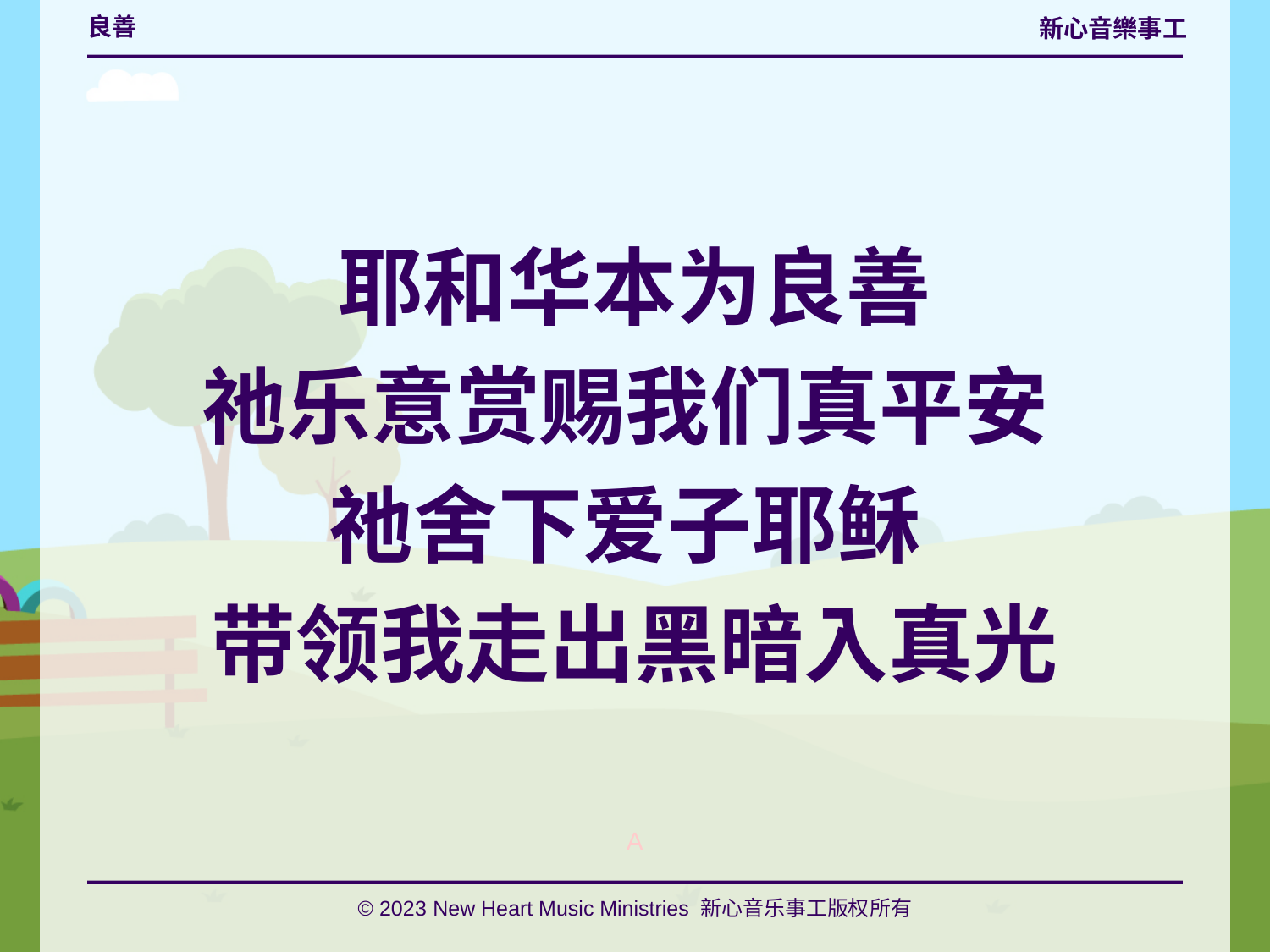

# 良善
耶和华本为良善
祂乐意赏赐我们真平安
祂舍下爱子耶稣
带领我走出黑暗入真光
A
© 2023 New Heart Music Ministries 新心音乐事工版权所有